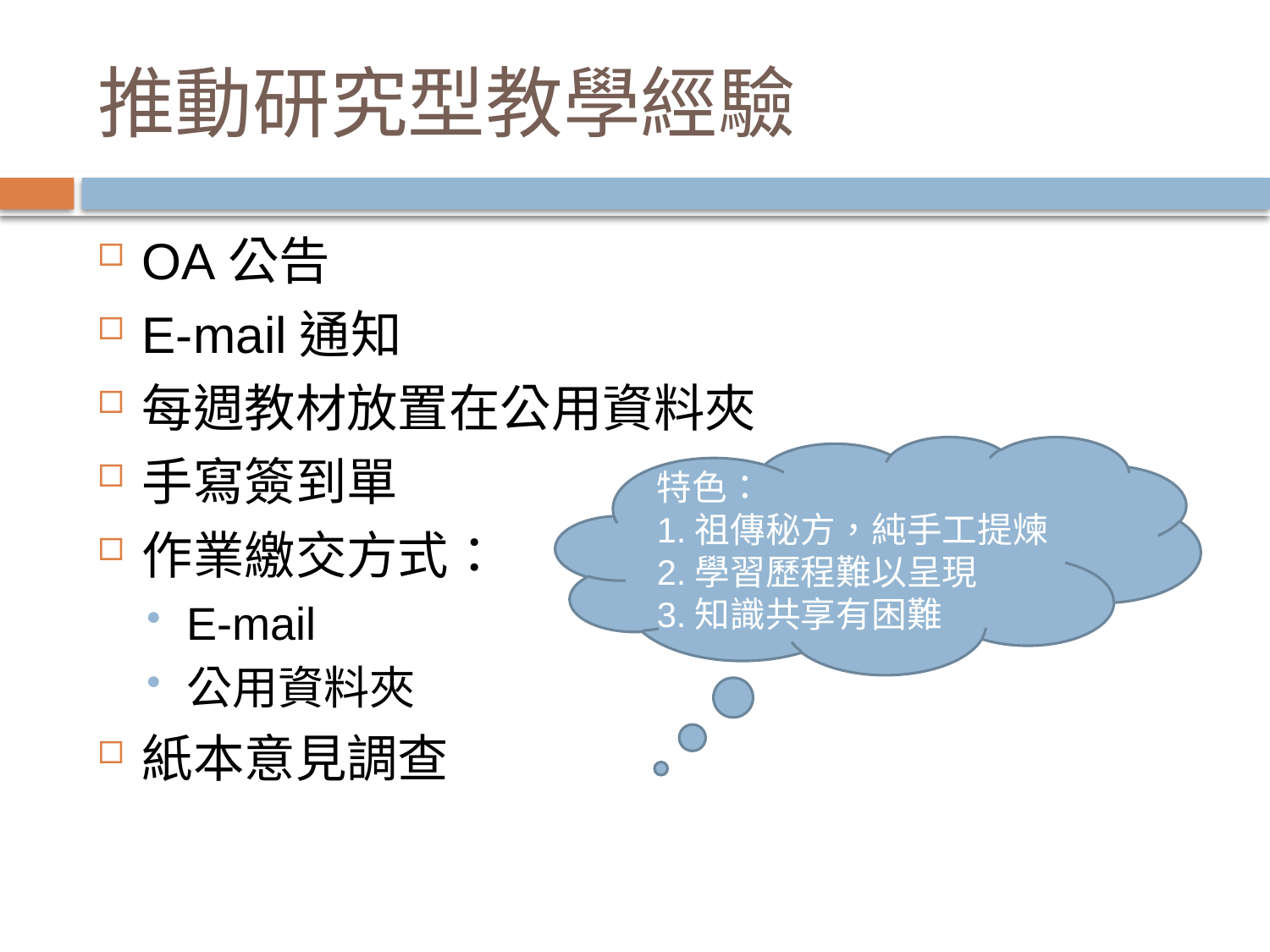

# 推動研究型教學經驗
OA公告
E-mail通知
每週教材放置在公用資料夾
手寫簽到單
作業繳交方式：
E-mail
公用資料夾
紙本意見調查
特色：
1.祖傳秘方，純手工提煉
2.學習歷程難以呈現
3.知識共享有困難